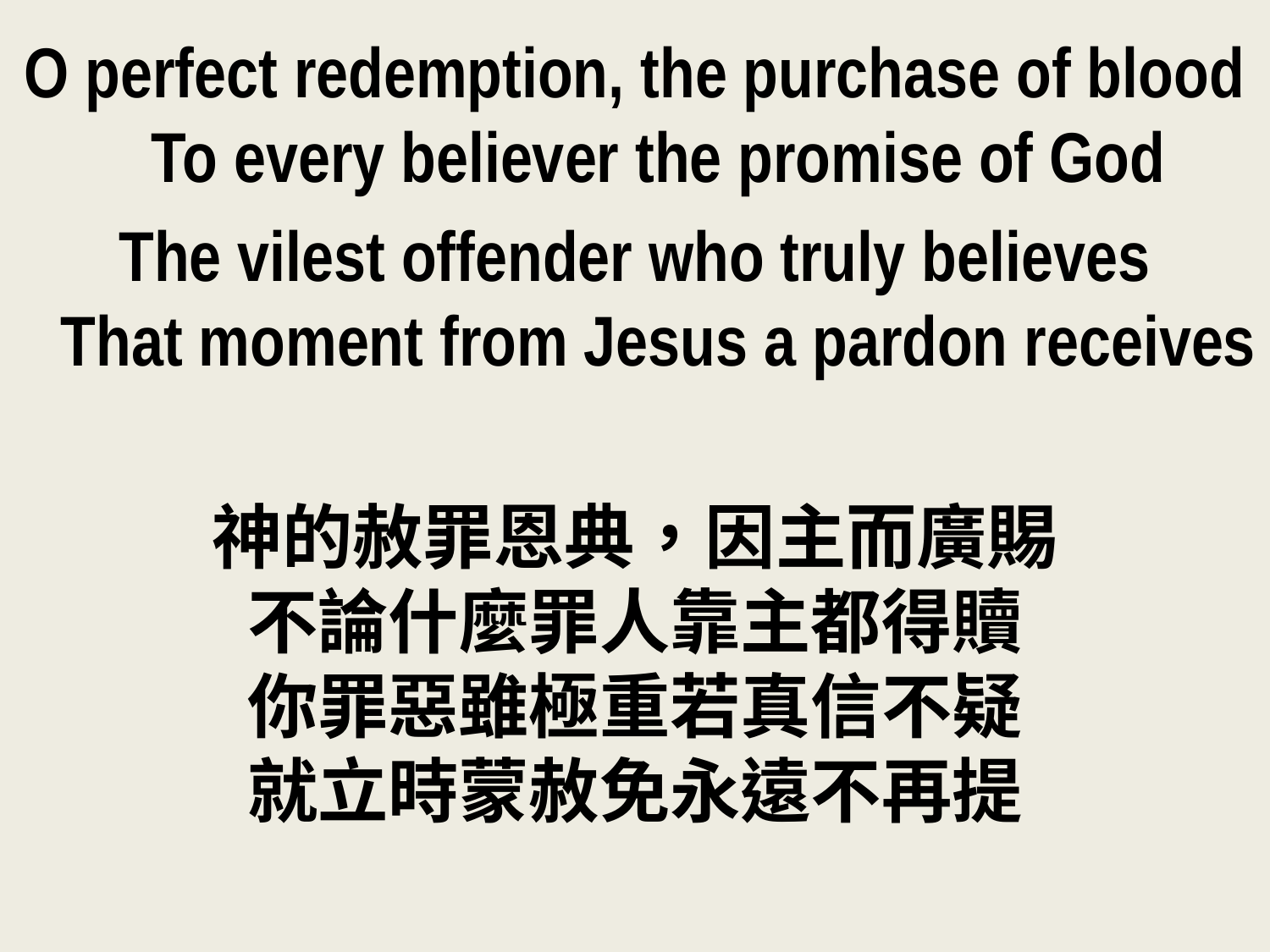

O perfect redemption, the purchase of blood
To every believer the promise of God
The vilest offender who truly believes
That moment from Jesus a pardon receives
神的赦罪恩典，因主而廣賜
不論什麼罪人靠主都得贖
你罪惡雖極重若真信不疑
就立時蒙赦免永遠不再提